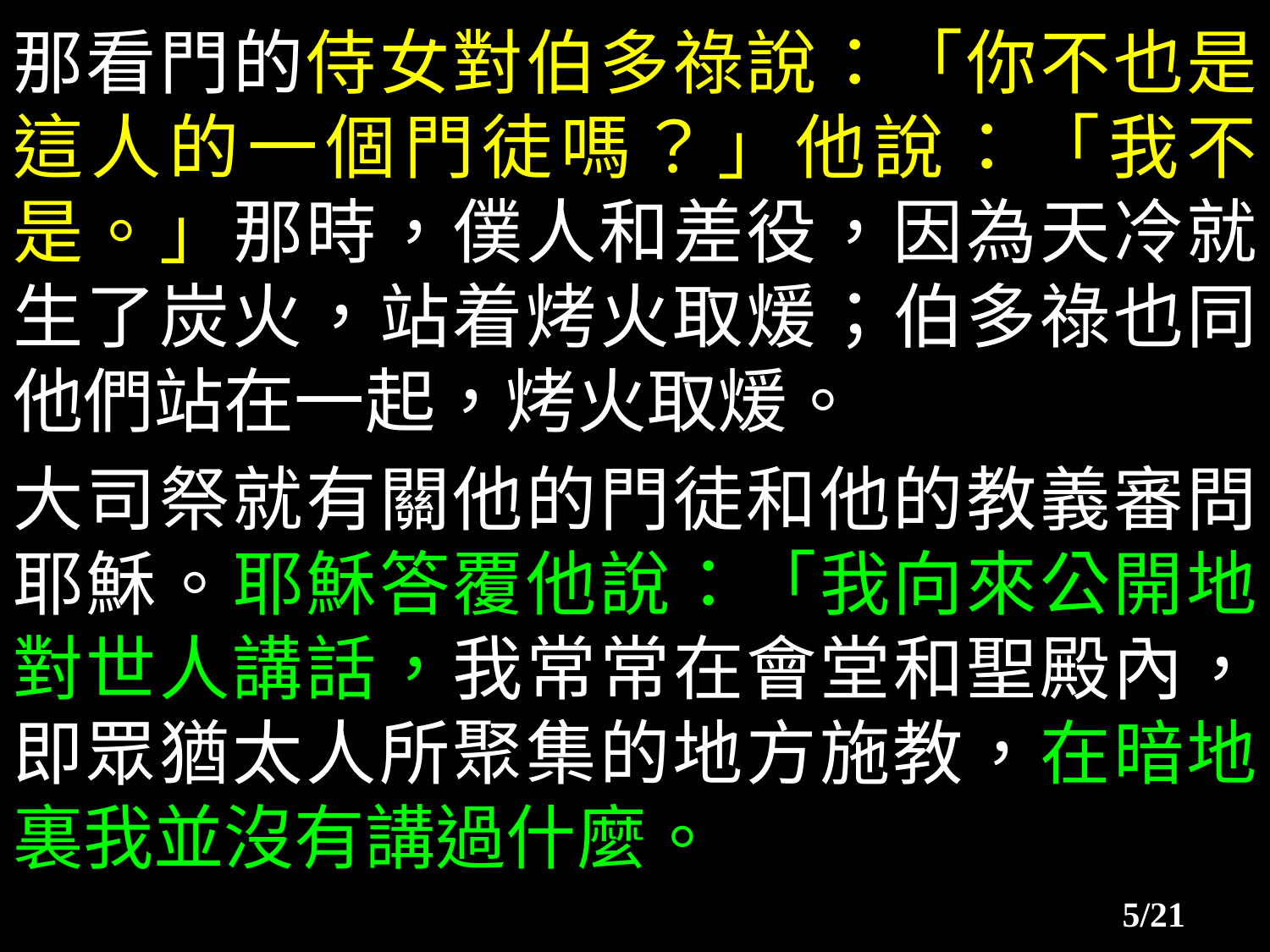

那看門的侍女對伯多祿說：「你不也是這人的一個門徒嗎？」他說：「我不是。」那時，僕人和差役，因為天冷就生了炭火，站着烤火取煖；伯多祿也同他們站在一起，烤火取煖。
大司祭就有關他的門徒和他的教義審問耶穌。耶穌答覆他說：「我向來公開地對世人講話，我常常在會堂和聖殿內，即眾猶太人所聚集的地方施教，在暗地裏我並沒有講過什麼。
5/21